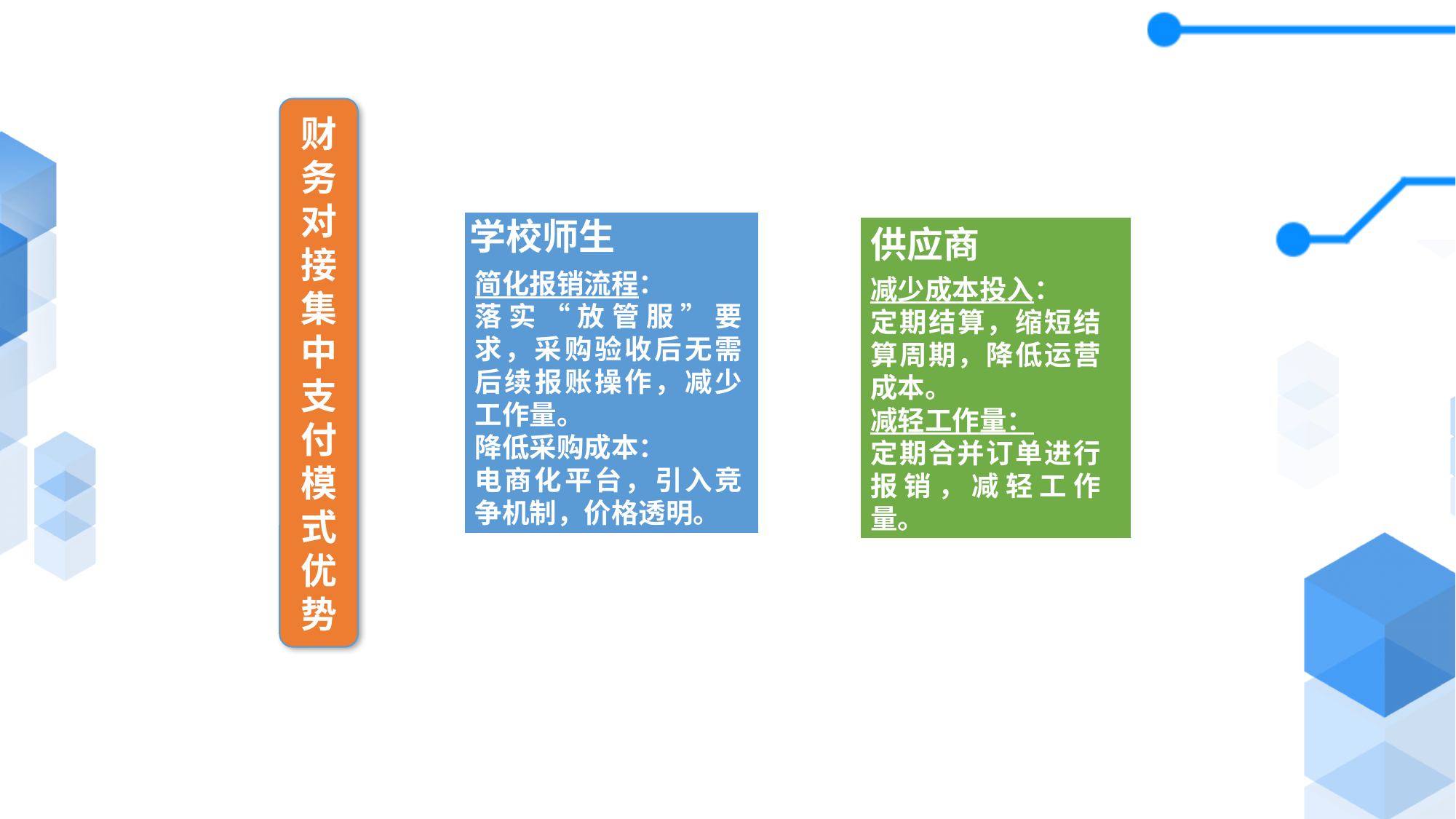

财务对接集中支付模式优势
学校师生

供应商

简化报销流程：
落实“放管服”要求，采购验收后无需后续报账操作，减少工作量。
降低采购成本：
电商化平台，引入竞争机制，价格透明。
减少成本投入：
定期结算，缩短结算周期，降低运营成本。
减轻工作量：
定期合并订单进行报销，减轻工作量。